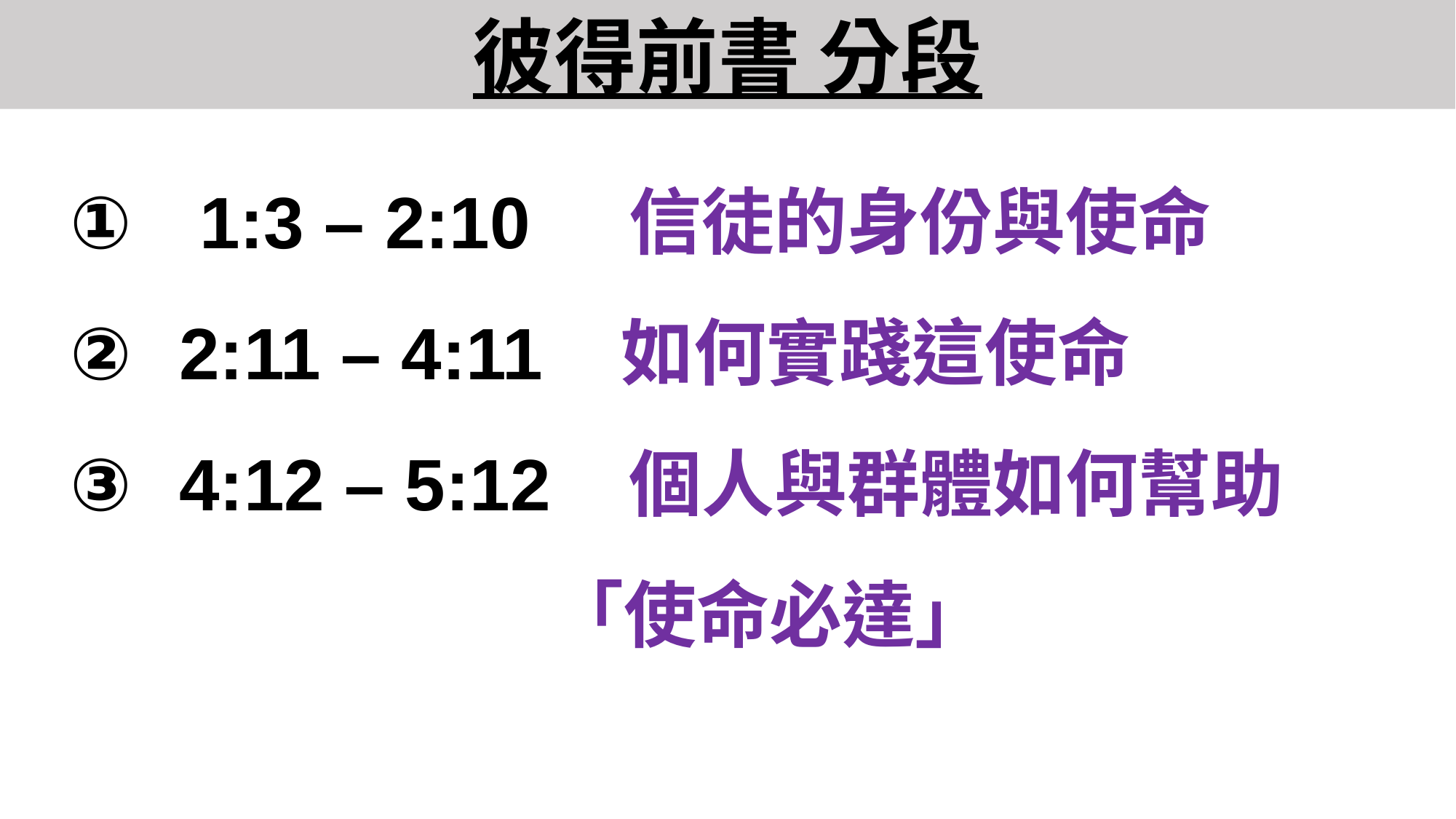

彼得前書 分段
 1:3 – 2:10    信徒的身份與使命
2:11 – 4:11   如何實踐這使命
4:12 – 5:12   個人與群體如何幫助
                            「使命必達」